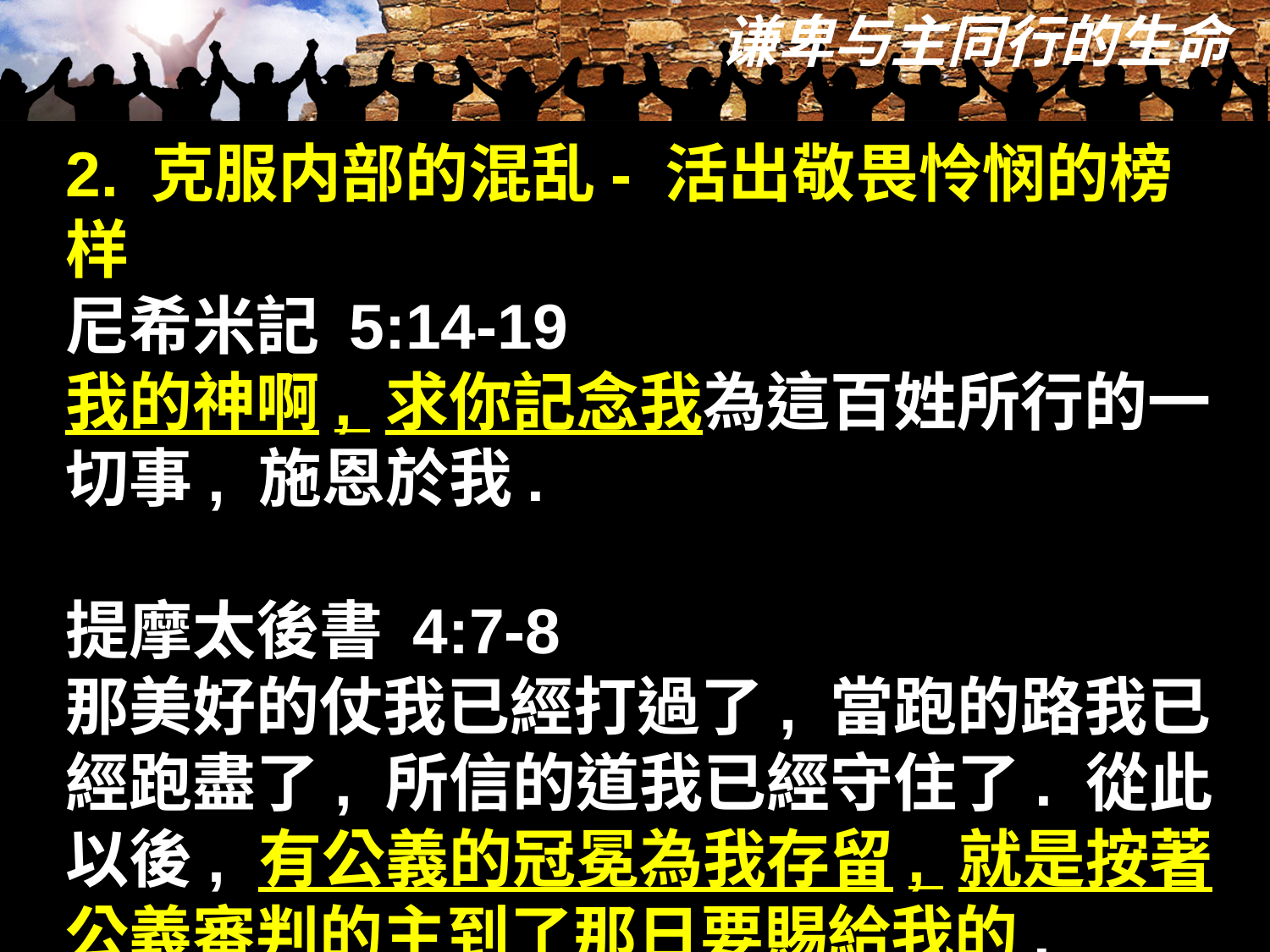

2. 克服内部的混乱- 活出敬畏怜悯的榜样
尼希米記 5:14-19
我的神啊, 求你記念我為這百姓所行的一切事, 施恩於我.

提摩太後書 4:7-8
那美好的仗我已經打過了, 當跑的路我已經跑盡了, 所信的道我已經守住了. 從此以後, 有公義的冠冕為我存留, 就是按著公義審判的主到了那日要賜給我的.